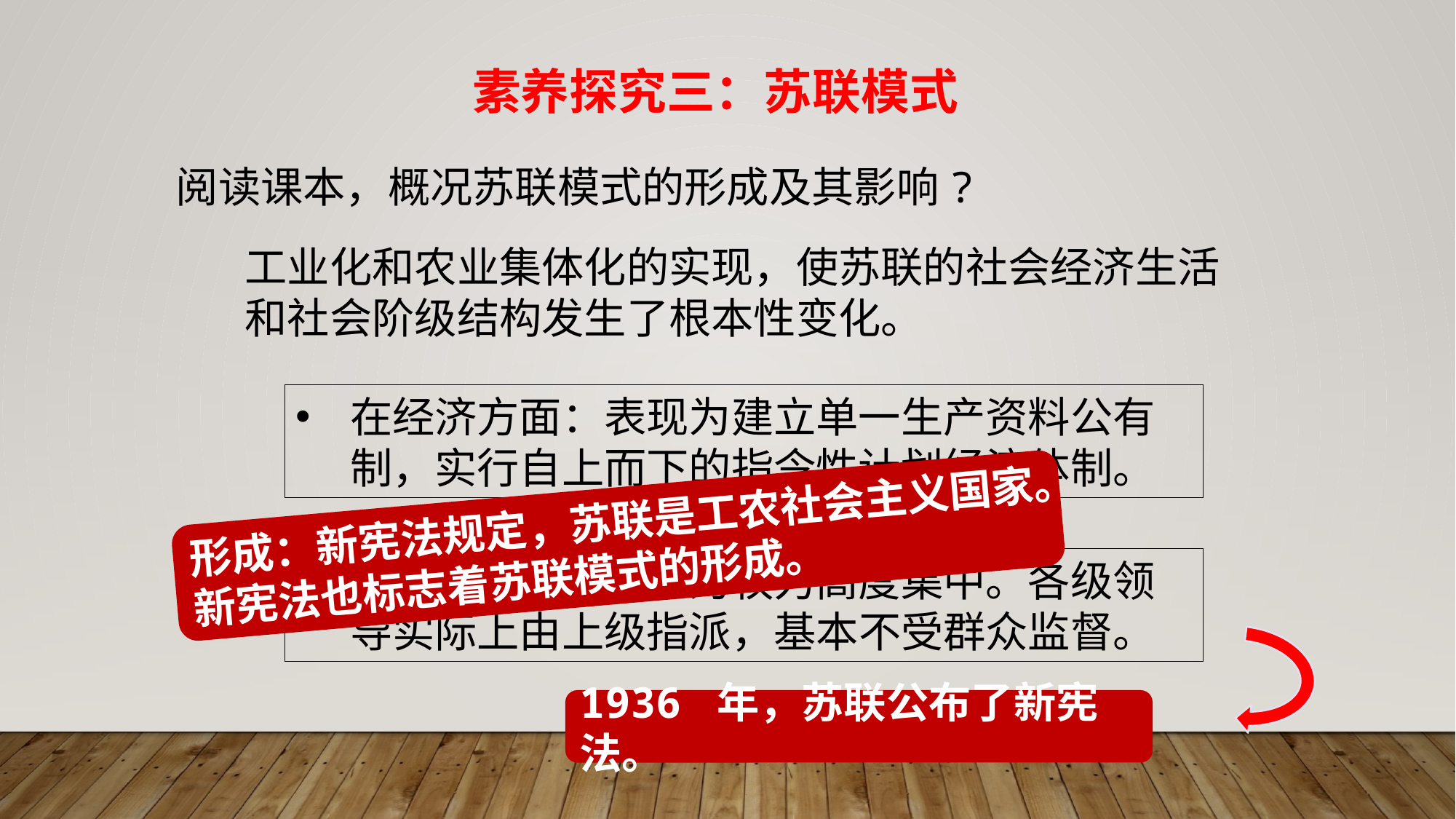

素养探究三：苏联模式
阅读课本，概况苏联模式的形成及其影响?
工业化和农业集体化的实现，使苏联的社会经济生活和社会阶级结构发生了根本性变化。
在经济方面：表现为建立单一生产资料公有制，实行自上而下的指令性计划经济体制。
形成：新宪法规定，苏联是工农社会主义国家。
新宪法也标志着苏联模式的形成。
在政治方面：表现为权力高度集中。各级领导实际上由上级指派，基本不受群众监督。

1936 年，苏联公布了新宪法。